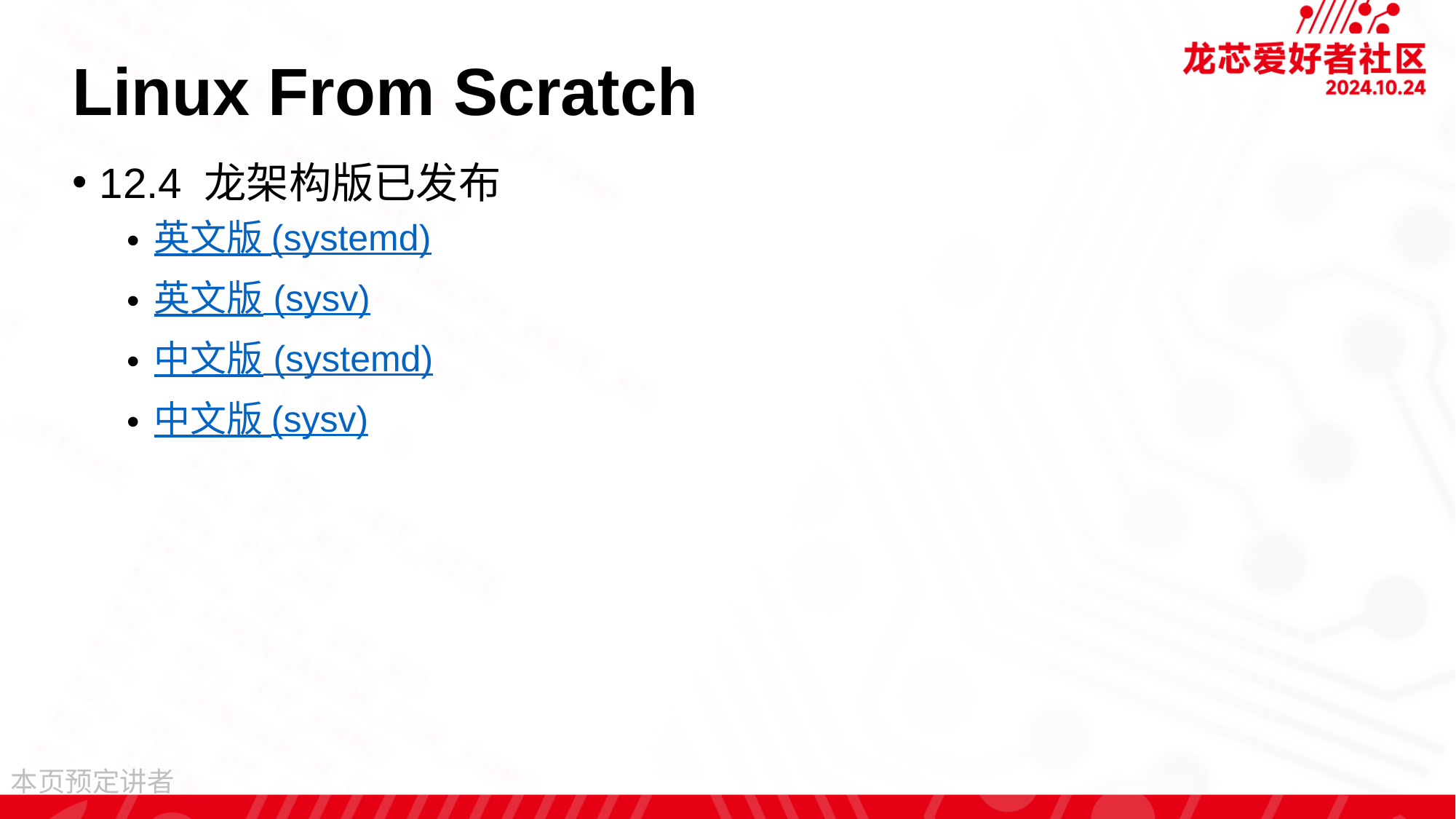

# Linux From Scratch
12.4 龙架构版已发布
英文版 (systemd)
英文版 (sysv)
中文版 (systemd)
中文版 (sysv)